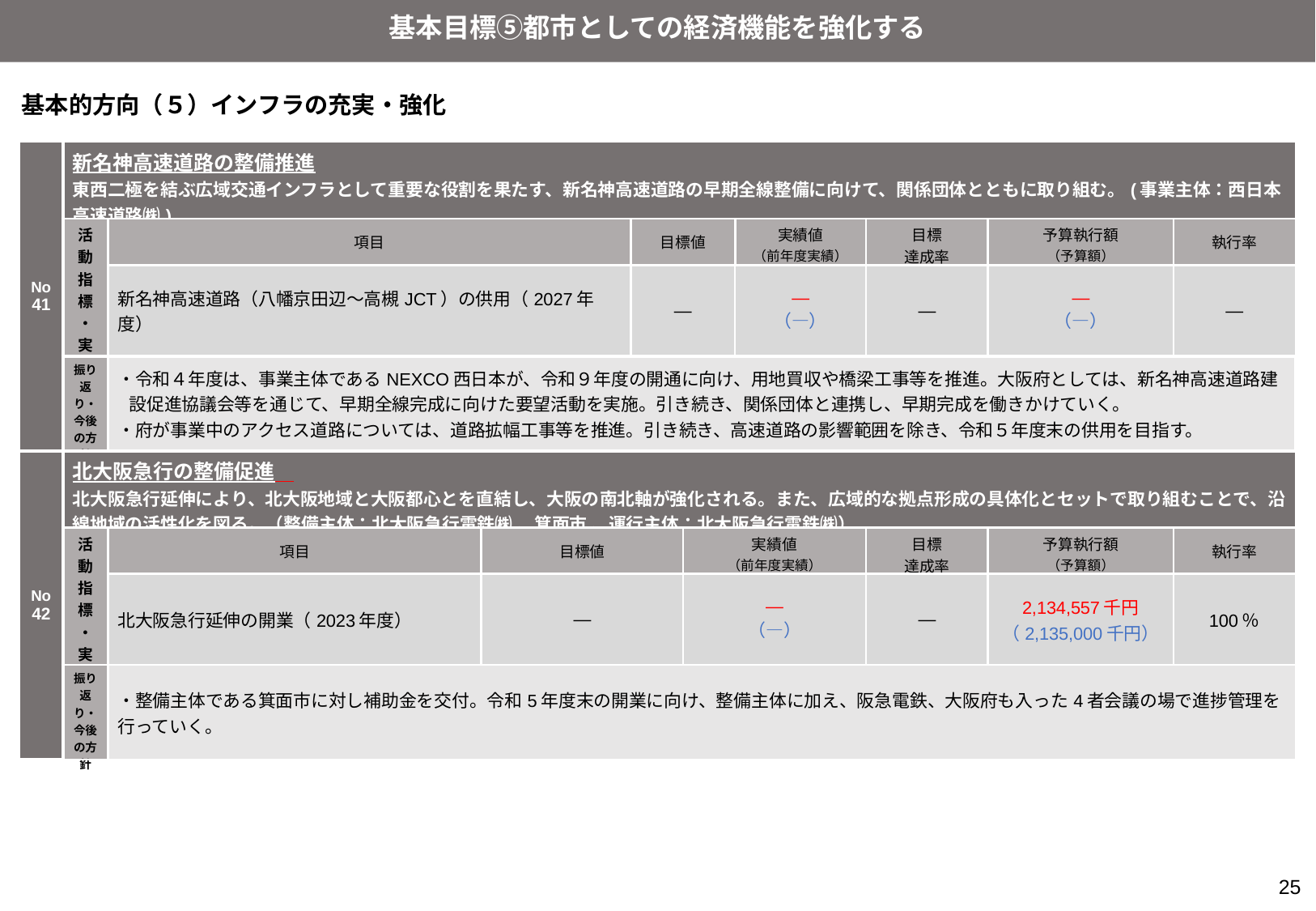

基本目標⑤都市としての経済機能を強化する
基本的方向（５）インフラの充実・強化
| No41 | 新名神高速道路の整備推進 東西二極を結ぶ広域交通インフラとして重要な役割を果たす、新名神高速道路の早期全線整備に向けて、関係団体とともに取り組む。(事業主体：西日本高速道路㈱) |  |  |  |  |  |  | 東西二極を結ぶ広域交通インフラとして重要な役割を果たす、新名神高速道路の早期全線整備に向けて、関係団体とともに取り組む。(事業主体：西日本高速道路㈱) |  |
| --- | --- | --- | --- | --- | --- | --- | --- | --- | --- |
|  | 活動指標・ 実績 | 項目 | 目標値 | 目標値 |  | 実績値 （前年度実績） | 目標 達成率 | 予算執行額 （予算額） | 執行率 |
|  |  | 新名神高速道路（八幡京田辺～高槻JCT）の供用（2027年度） | ― | ― |  | ― （―） | ― | ― （―） | ― |
|  | 振り返り・ 今後の方針 | ・令和４年度は、事業主体であるNEXCO西日本が、令和９年度の開通に向け、用地買収や橋梁工事等を推進。大阪府としては、新名神高速道路建設促進協議会等を通じて、早期全線完成に向けた要望活動を実施。引き続き、関係団体と連携し、早期完成を働きかけていく。 ・府が事業中のアクセス道路については、道路拡幅工事等を推進。引き続き、高速道路の影響範囲を除き、令和５年度末の供用を目指す。 |  |  |  |  |  |  |  |
| No 42 | 北大阪急行の整備促進　 北大阪急行延伸により、北大阪地域と大阪都心とを直結し、大阪の南北軸が強化される。また、広域的な拠点形成の具体化とセットで取り組むことで、沿線地域の活性化を図る。（整備主体：北大阪急行電鉄㈱ 、箕面市 、運行主体：北大阪急行電鉄㈱） |  |  |  |  |  |  | 北大阪急行延伸により、北大阪地域と大阪都心とを直結し、大阪の南北軸が強化される。また、広域的な拠点形成の具体化とセットで取り組むことで、沿線地域の活性化を図る。（整備主体：北大阪急行電鉄㈱ 、箕面市 、運行主体：北大阪急行電鉄㈱） |  |
|  | 活動指標・実績 | 項目 | 目標値 | 実績値 （前年度実績） | 実績値 （前年度実績） |  | 目標 達成率 | 予算執行額 （予算額） | 執行率 |
|  |  | 北大阪急行延伸の開業（2023年度） | ― | ― （―） | ― （―） |  | ― | 2,134,557千円 （2,135,000千円） | 100％ |
|  | 振り返り・ 今後の方針 | ・整備主体である箕面市に対し補助金を交付。令和5年度末の開業に向け、整備主体に加え、阪急電鉄、大阪府も入った4者会議の場で進捗管理を行っていく。 |  |  |  |  |  |  |  |
25